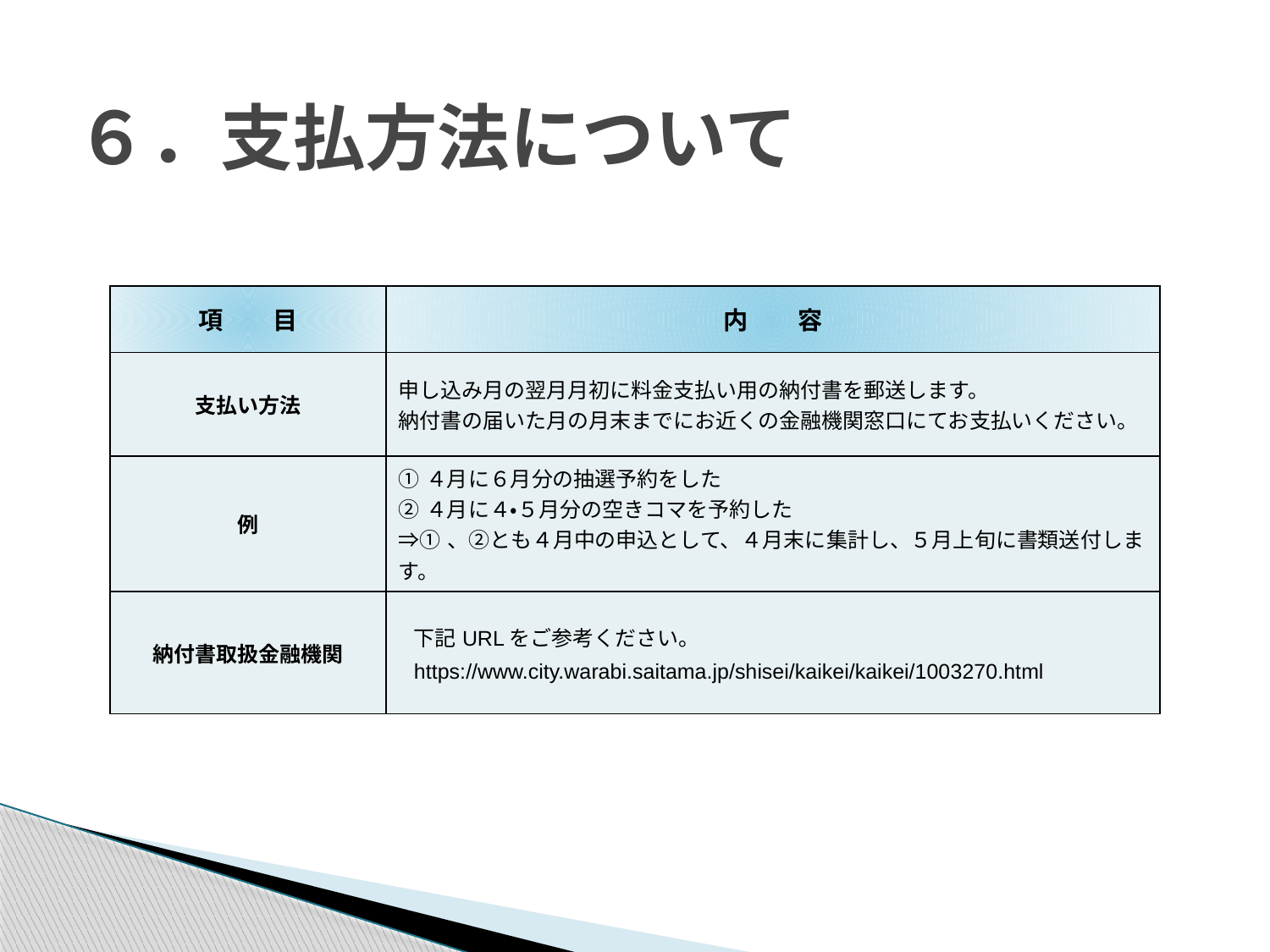

# ６．支払方法について
| 項　　目 | 内　　容 |
| --- | --- |
| 支払い方法 | 申し込み月の翌月月初に料金支払い用の納付書を郵送します。 納付書の届いた月の月末までにお近くの金融機関窓口にてお支払いください。 |
| 例 | ①４月に６月分の抽選予約をした ②４月に４・５月分の空きコマを予約した ⇒①、②とも４月中の申込として、４月末に集計し、５月上旬に書類送付します。 |
| 納付書取扱金融機関 | 下記URLをご参考ください。 https://www.city.warabi.saitama.jp/shisei/kaikei/kaikei/1003270.html |